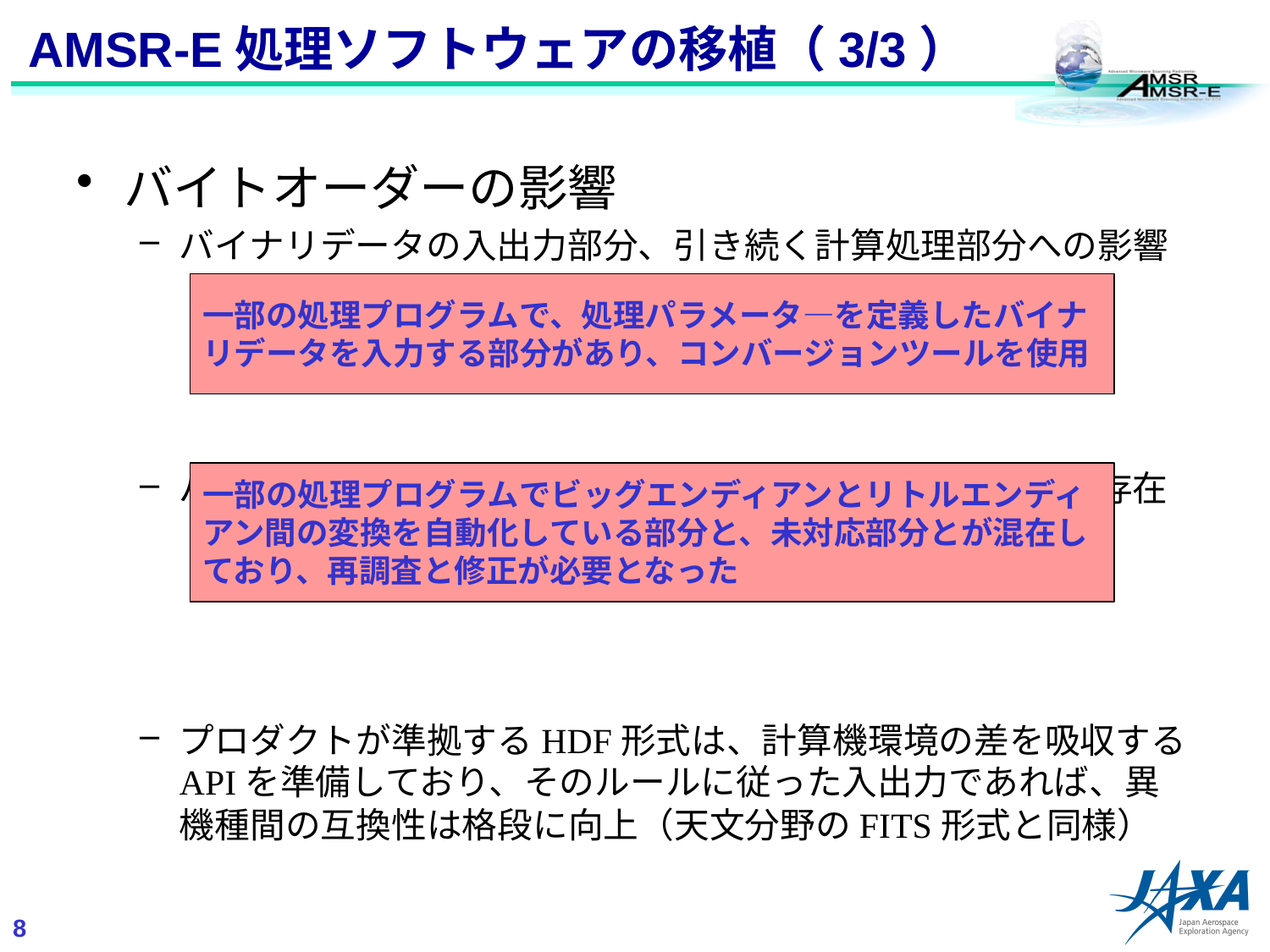

AMSR-E処理ソフトウェアの移植（3/3）
バイトオーダーの影響
バイナリデータの入出力部分、引き続く計算処理部分への影響

バイトオーダーの違いを考慮する必要が有るプログラムが存在

プロダクトが準拠するHDF形式は、計算機環境の差を吸収するAPIを準備しており、そのルールに従った入出力であれば、異機種間の互換性は格段に向上（天文分野のFITS形式と同様）
一部の処理プログラムで、処理パラメータ―を定義したバイナリデータを入力する部分があり、コンバージョンツールを使用
一部の処理プログラムでビッグエンディアンとリトルエンディアン間の変換を自動化している部分と、未対応部分とが混在しており、再調査と修正が必要となった
8